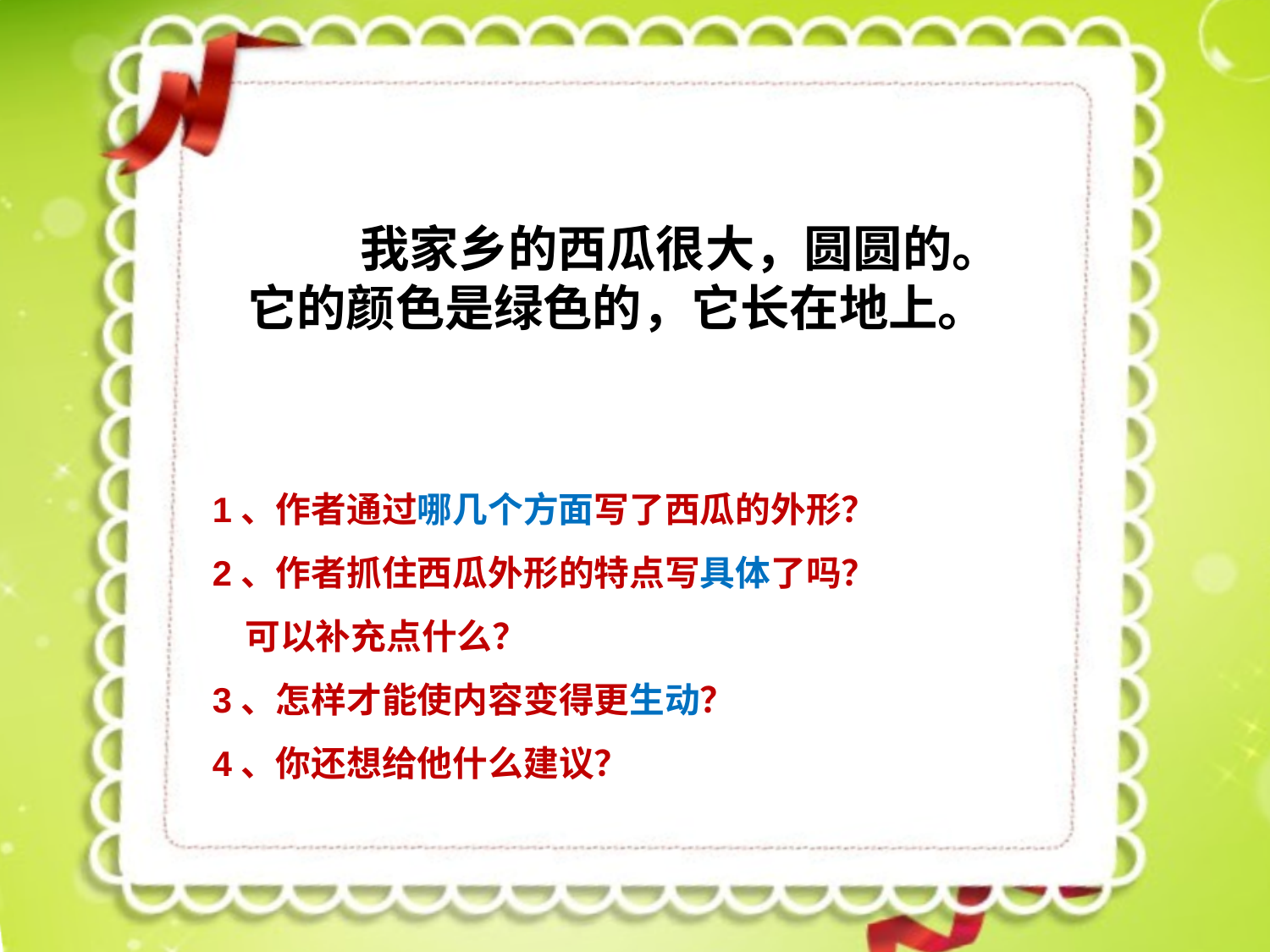

我家乡的西瓜很大，圆圆的。它的颜色是绿色的，它长在地上。

1、作者通过哪几个方面写了西瓜的外形？
2、作者抓住西瓜外形的特点写具体了吗？
   可以补充点什么？
3、怎样才能使内容变得更生动？
4、你还想给他什么建议？